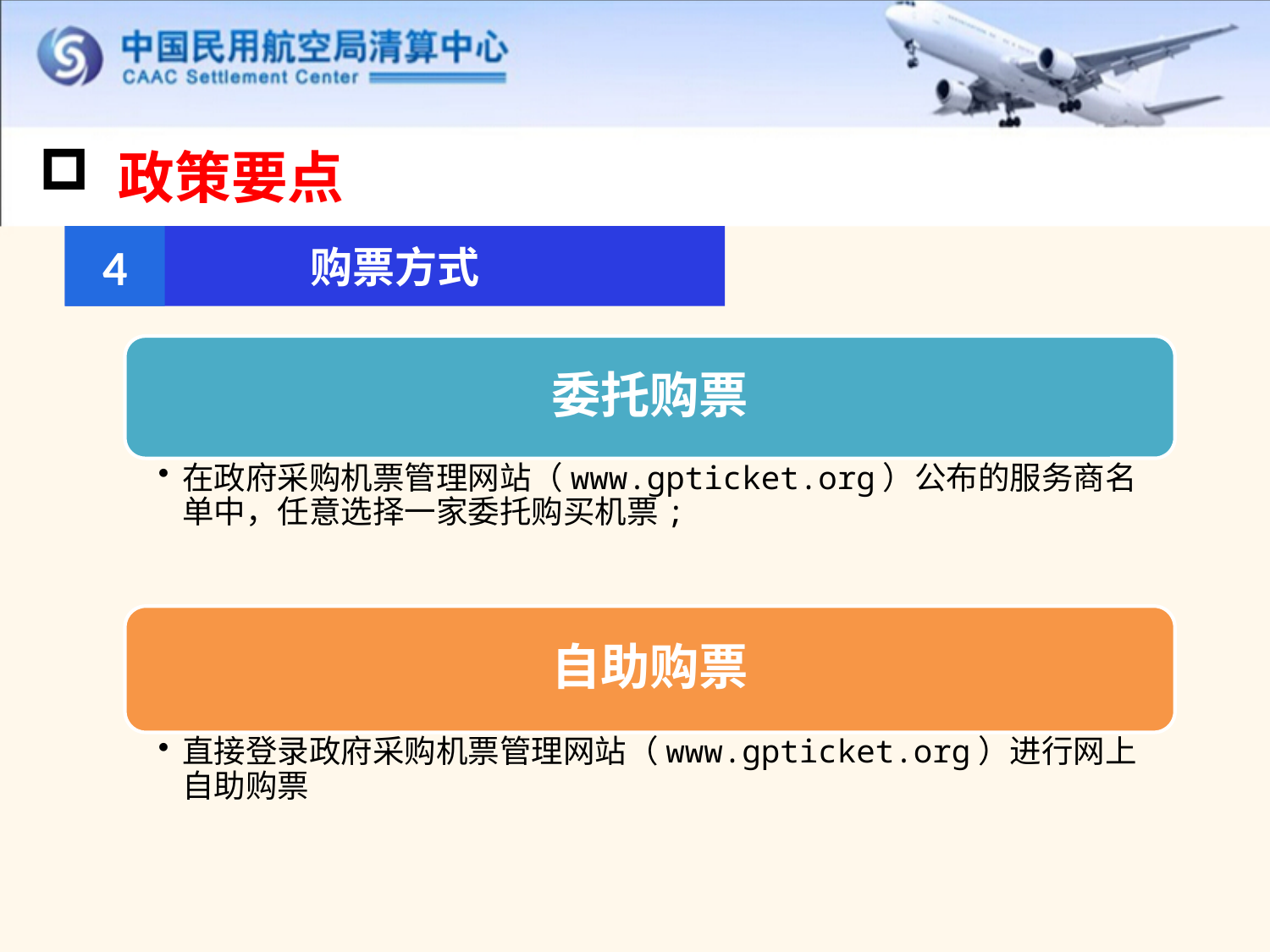

政策要点
购票方式
4
委托购票
在政府采购机票管理网站（www.gpticket.org）公布的服务商名单中，任意选择一家委托购买机票;
自助购票
直接登录政府采购机票管理网站（www.gpticket.org）进行网上自助购票